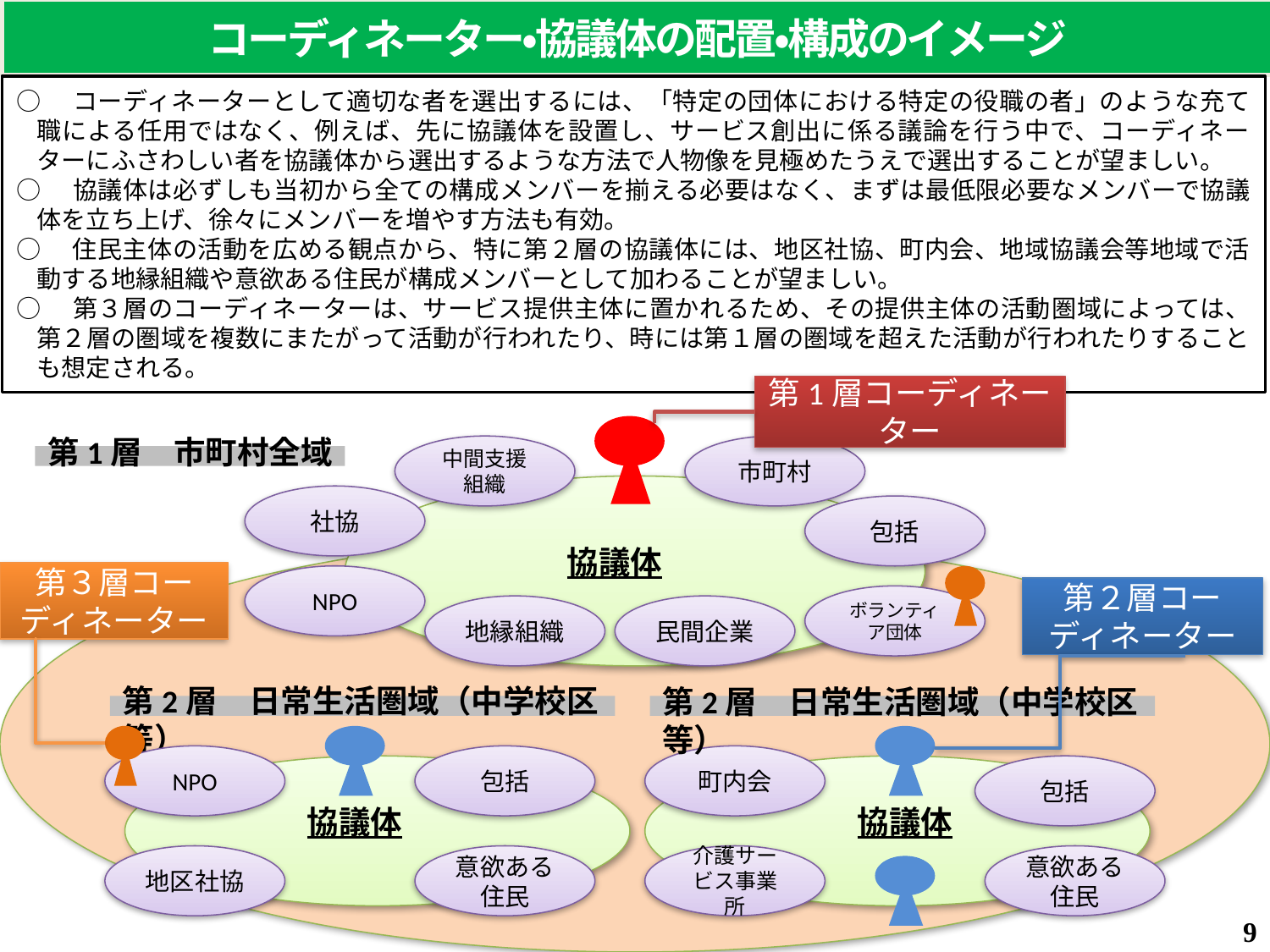

コーディネーター・協議体の配置・構成のイメージ
○　コーディネーターとして適切な者を選出するには、「特定の団体における特定の役職の者」のような充て職による任用ではなく、例えば、先に協議体を設置し、サービス創出に係る議論を行う中で、コーディネーターにふさわしい者を協議体から選出するような方法で人物像を見極めたうえで選出することが望ましい。
○　協議体は必ずしも当初から全ての構成メンバーを揃える必要はなく、まずは最低限必要なメンバーで協議体を立ち上げ、徐々にメンバーを増やす方法も有効。
○　住民主体の活動を広める観点から、特に第２層の協議体には、地区社協、町内会、地域協議会等地域で活動する地縁組織や意欲ある住民が構成メンバーとして加わることが望ましい。
○　第３層のコーディネーターは、サービス提供主体に置かれるため、その提供主体の活動圏域によっては、第２層の圏域を複数にまたがって活動が行われたり、時には第１層の圏域を超えた活動が行われたりすることも想定される。
第1層コーディネーター

第1層　市町村全域
中間支援組織
市町村

社協
包括

協議体
第３層コーディネーター
NPO

第２層コーディネーター
ボランティア団体
地縁組織
民間企業
第2層　日常生活圏域（中学校区等）
第2層　日常生活圏域（中学校区等）

NPO
包括
町内会

包括
協議体
協議体
地区社協
意欲ある住民
介護サービス事業所
意欲ある住民

9